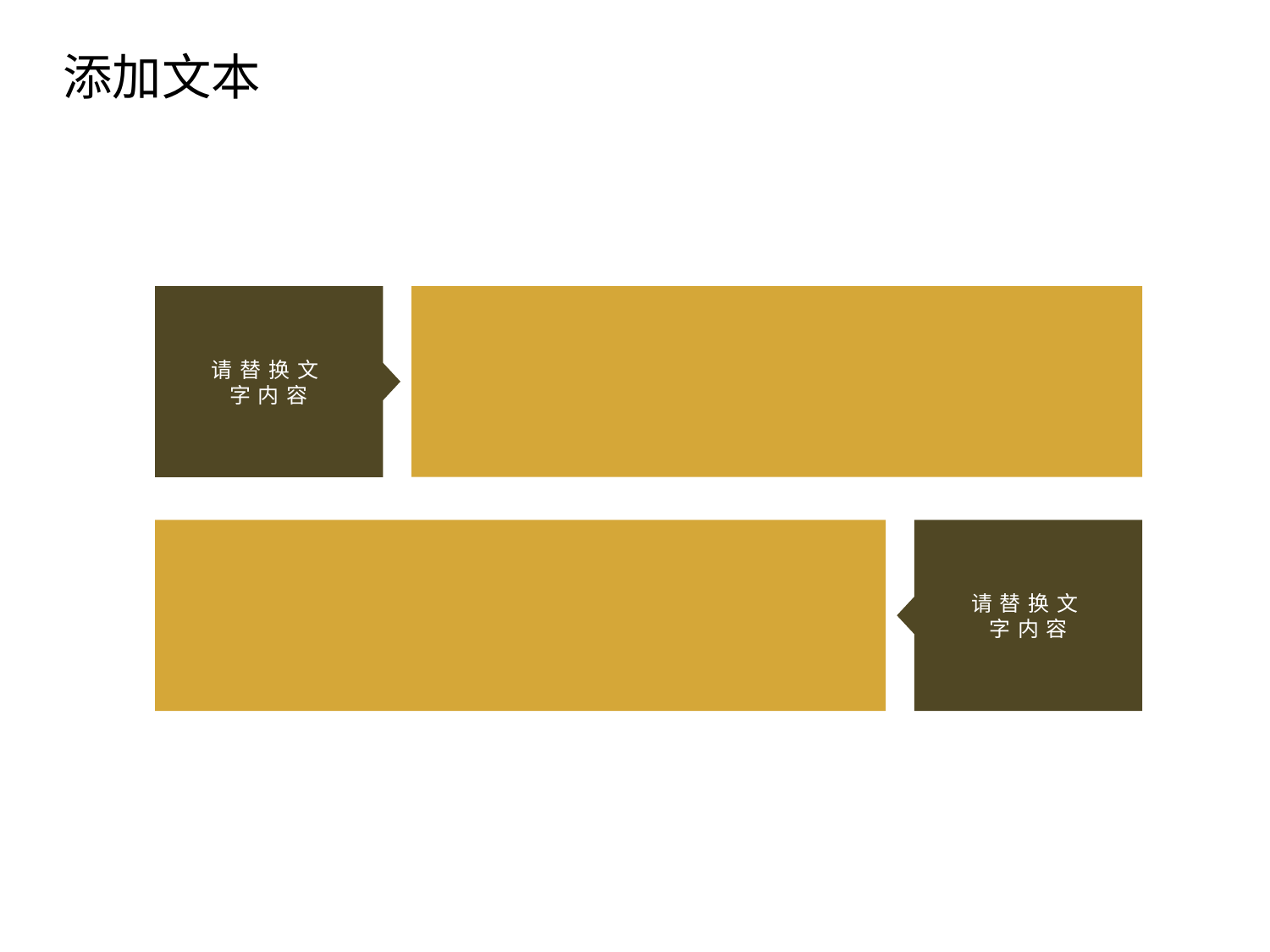

添加文本
点击添加文本

请替换文字内容

请替换文字内容
点击添加文本
点击添加文本
点击添加文本